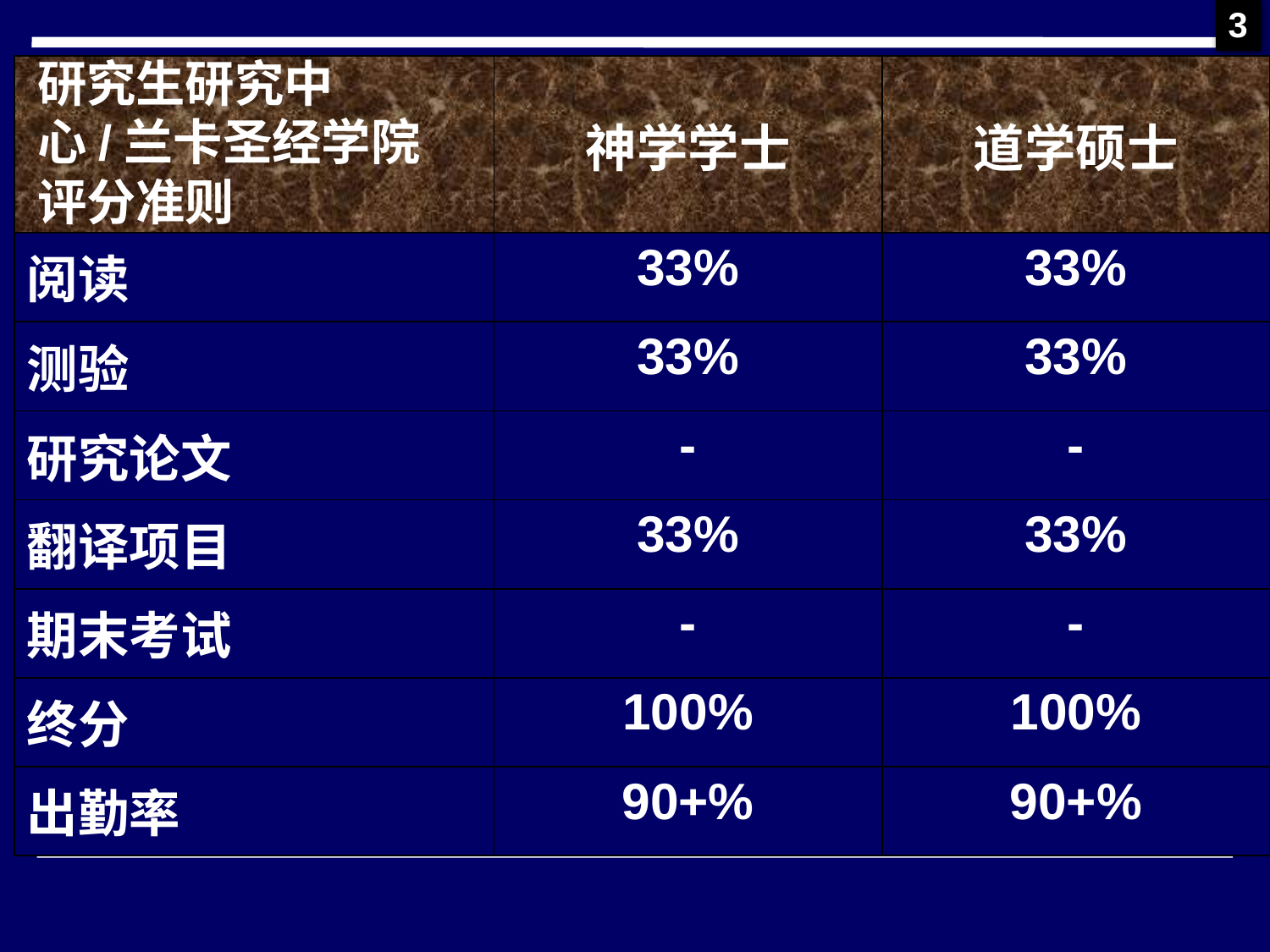

3
# 研究生研究中心/兰卡圣经学院 评分准则

|  | 神学学士 | 道学硕士 |
| --- | --- | --- |
| 阅读 | 33% | 33% |
| 测验 | 33% | 33% |
| 研究论文 | - | - |
| 翻译项目 | 33% | 33% |
| 期末考试 | - | - |
| 终分 | 100% | 100% |
| 出勤率 | 90+% | 90+% |